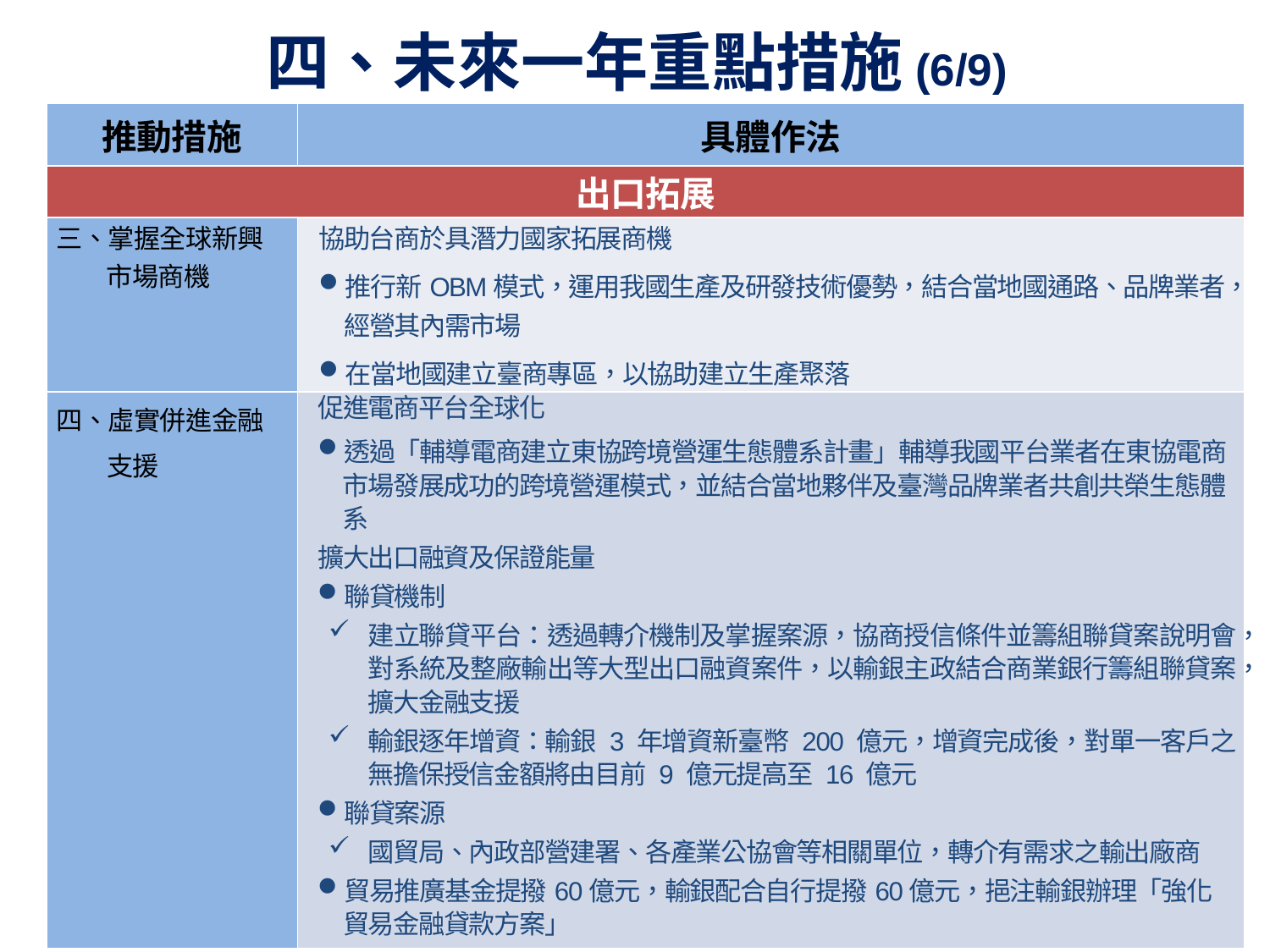

# 四、未來一年重點措施(6/9)
| 推動措施 | 具體作法 |
| --- | --- |
| 出口拓展 |  |
| 三、掌握全球新興市場商機 | 協助台商於具潛力國家拓展商機 推行新OBM模式，運用我國生產及研發技術優勢，結合當地國通路、品牌業者，經營其內需市場 在當地國建立臺商專區，以協助建立生產聚落 |
| 四、虛實併進金融支援 | 促進電商平台全球化 透過「輔導電商建立東協跨境營運生態體系計畫」輔導我國平台業者在東協電商市場發展成功的跨境營運模式，並結合當地夥伴及臺灣品牌業者共創共榮生態體系 擴大出口融資及保證能量 聯貸機制 建立聯貸平台：透過轉介機制及掌握案源，協商授信條件並籌組聯貸案說明會，對系統及整廠輸出等大型出口融資案件，以輸銀主政結合商業銀行籌組聯貸案，擴大金融支援 輸銀逐年增資：輸銀 3 年增資新臺幣 200 億元，增資完成後，對單一客戶之無擔保授信金額將由目前 9 億元提高至 16 億元 聯貸案源 國貿局、內政部營建署、各產業公協會等相關單位，轉介有需求之輸出廠商 貿易推廣基金提撥60億元，輸銀配合自行提撥60億元，挹注輸銀辦理「強化貿易金融貸款方案」 |
27